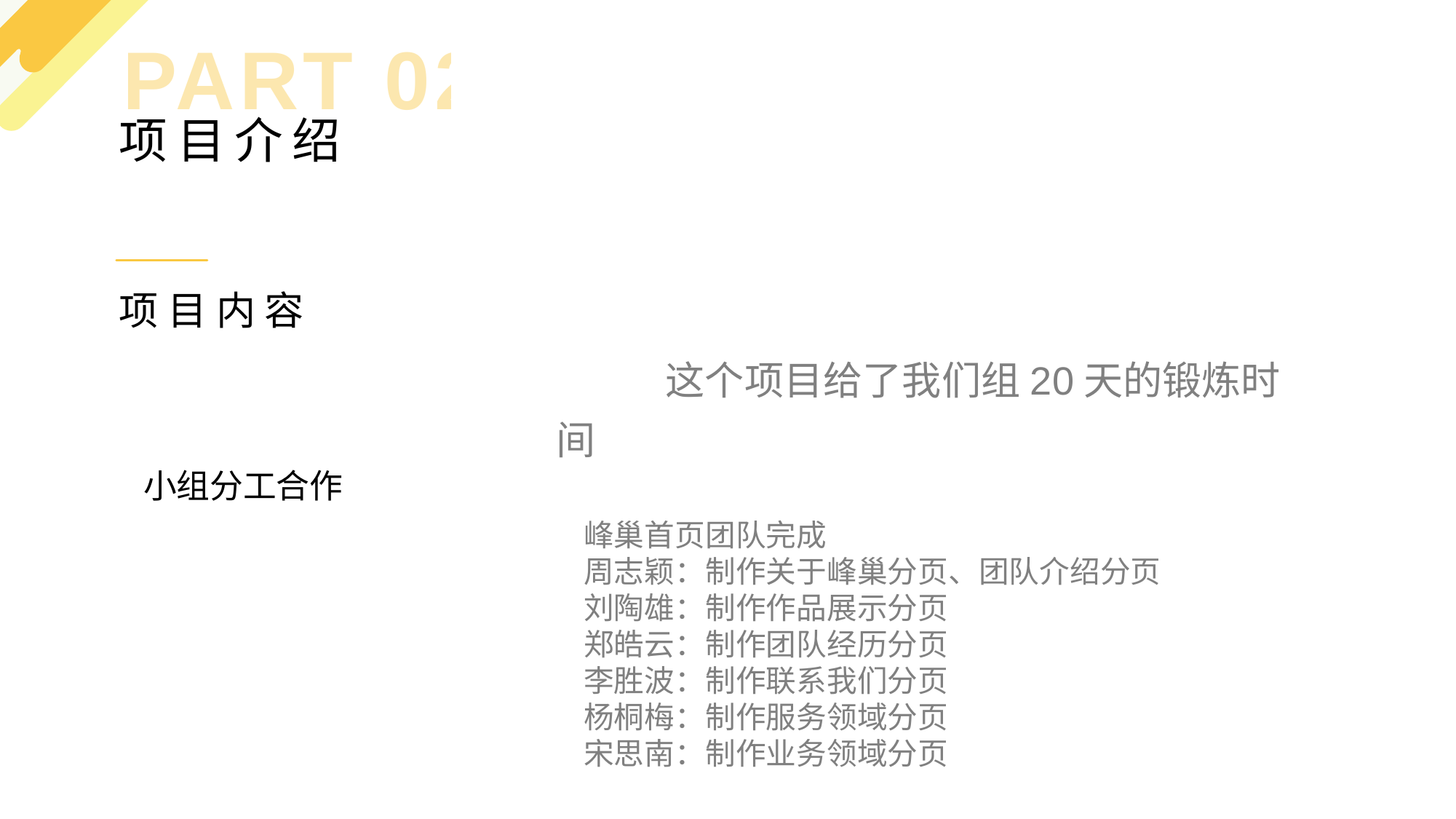

PART 02
项目介绍
项目内容
	这个项目给了我们组20天的锻炼时间
小组分工合作
峰巢首页团队完成
周志颖：制作关于峰巢分页、团队介绍分页
刘陶雄：制作作品展示分页
郑皓云：制作团队经历分页
李胜波：制作联系我们分页
杨桐梅：制作服务领域分页
宋思南：制作业务领域分页